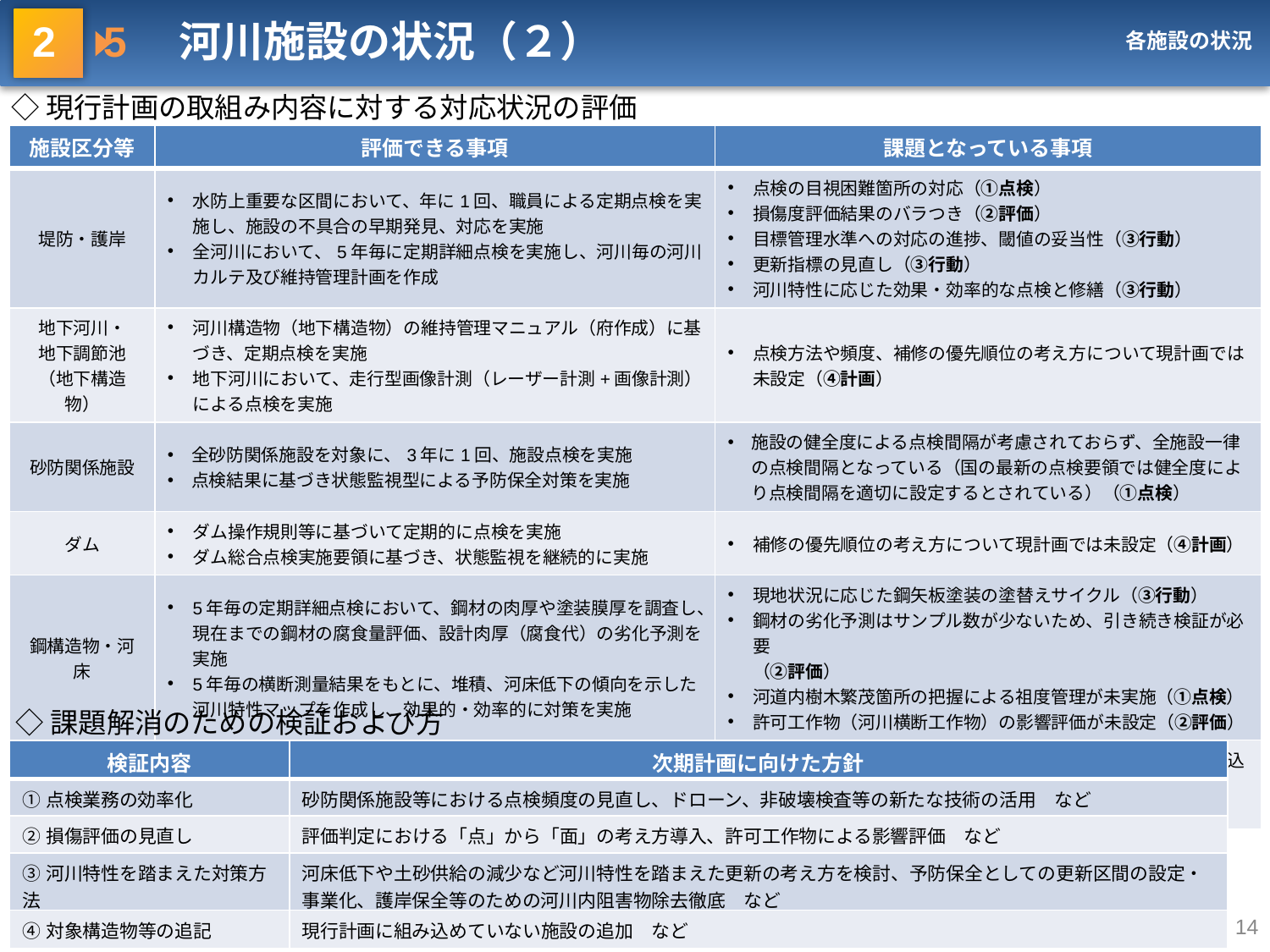

2    5　河川施設の状況（２）
各施設の状況

◇現行計画の取組み内容に対する対応状況の評価
| 施設区分等 | 評価できる事項 | 課題となっている事項 |
| --- | --- | --- |
| 堤防・護岸 | 水防上重要な区間において、年に1回、職員による定期点検を実施し、施設の不具合の早期発見、対応を実施 全河川において、5年毎に定期詳細点検を実施し、河川毎の河川カルテ及び維持管理計画を作成 | 点検の目視困難箇所の対応（①点検） 損傷度評価結果のバラつき（②評価） 目標管理水準への対応の進捗、閾値の妥当性（③行動） 更新指標の見直し（③行動） 河川特性に応じた効果・効率的な点検と修繕（③行動） |
| 地下河川・ 地下調節池 （地下構造物） | 河川構造物（地下構造物）の維持管理マニュアル（府作成）に基づき、定期点検を実施 地下河川において、走行型画像計測（レーザー計測+画像計測）による点検を実施 | 点検方法や頻度、補修の優先順位の考え方について現計画では 未設定（④計画） |
| 砂防関係施設 | 全砂防関係施設を対象に、3年に1回、施設点検を実施 点検結果に基づき状態監視型による予防保全対策を実施 | 施設の健全度による点検間隔が考慮されておらず、全施設一律の点検間隔となっている（国の最新の点検要領では健全度により点検間隔を適切に設定するとされている）（①点検） |
| ダム | ダム操作規則等に基づいて定期的に点検を実施 ダム総合点検実施要領に基づき、状態監視を継続的に実施 | 補修の優先順位の考え方について現計画では未設定（④計画） |
| 鋼構造物・河床 | 5年毎の定期詳細点検において、鋼材の肉厚や塗装膜厚を調査し、現在までの鋼材の腐食量評価、設計肉厚（腐食代）の劣化予測を実施 5年毎の横断測量結果をもとに、堆積、河床低下の傾向を示した河川特性マップを作成し、効果的・効率的に対策を実施 | 現地状況に応じた鋼矢板塗装の塗替えサイクル（③行動） 鋼材の劣化予測はサンプル数が少ないため、引き続き検証が必要 （②評価） 河道内樹木繁茂箇所の把握による祖度管理が未実施（①点検） 許可工作物（河川横断工作物）の影響評価が未設定（②評価） |
| 顕在化した 新たな課題 |  | 地下河川内の堆砂撤去、船着場やライトアップ等これまで見込まれていない施設の維持管理(④計画) ゴム堰による河川管理施設への影響（②評価） |
◇課題解消のための検証および方針
| 検証内容 | 次期計画に向けた方針 |
| --- | --- |
| ①点検業務の効率化 | 砂防関係施設等における点検頻度の見直し、ドローン、非破壊検査等の新たな技術の活用　など |
| ②損傷評価の見直し | 評価判定における「点」から「面」の考え方導入、許可工作物による影響評価　など |
| ③河川特性を踏まえた対策方法 | 河床低下や土砂供給の減少など河川特性を踏まえた更新の考え方を検討、予防保全としての更新区間の設定・事業化、護岸保全等のための河川内阻害物除去徹底　など |
| ④対象構造物等の追記 | 現行計画に組み込めていない施設の追加　など |
14